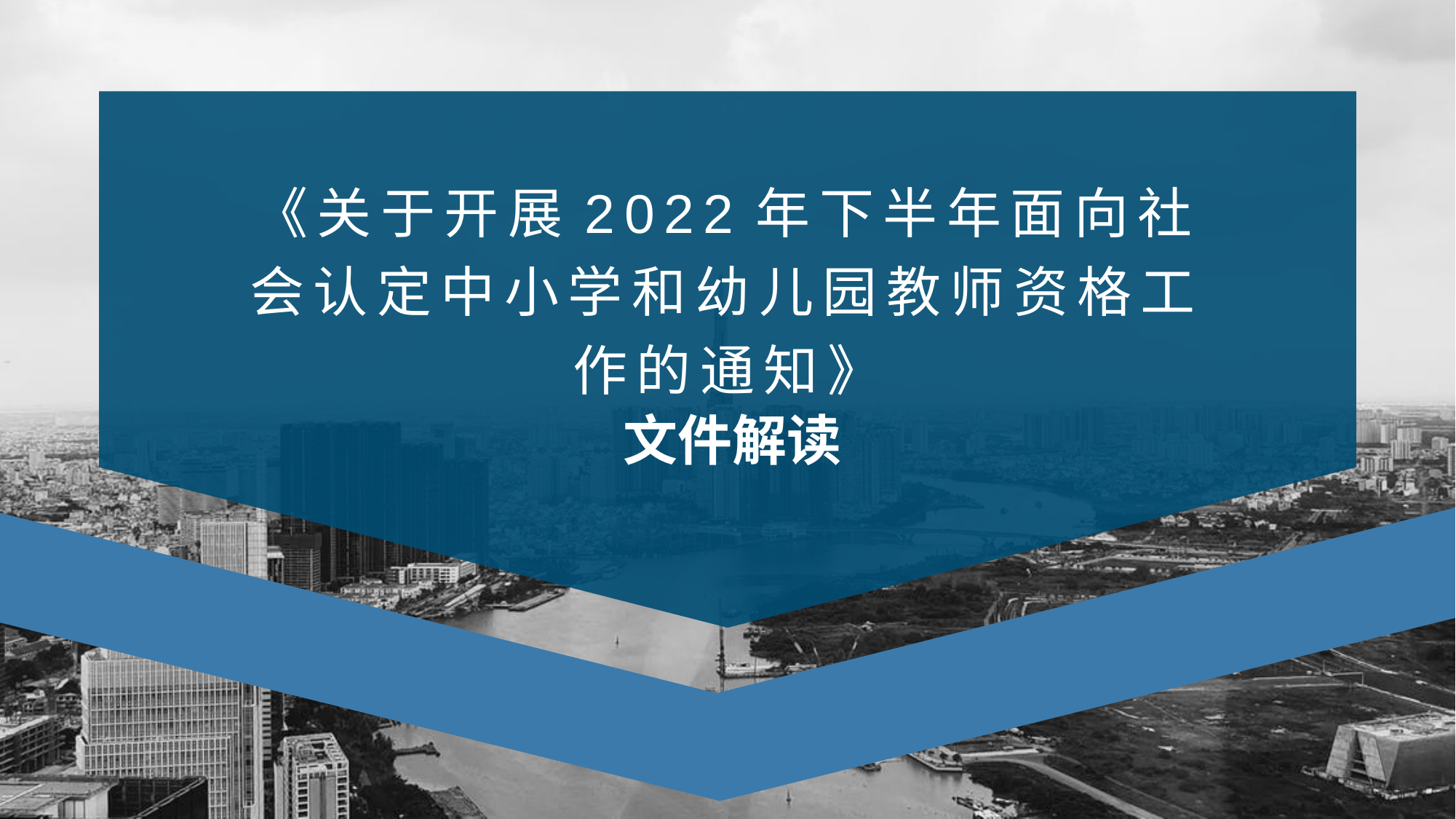

《关于开展2022年下半年面向社会认定中小学和幼儿园教师资格工作的通知》
文件解读